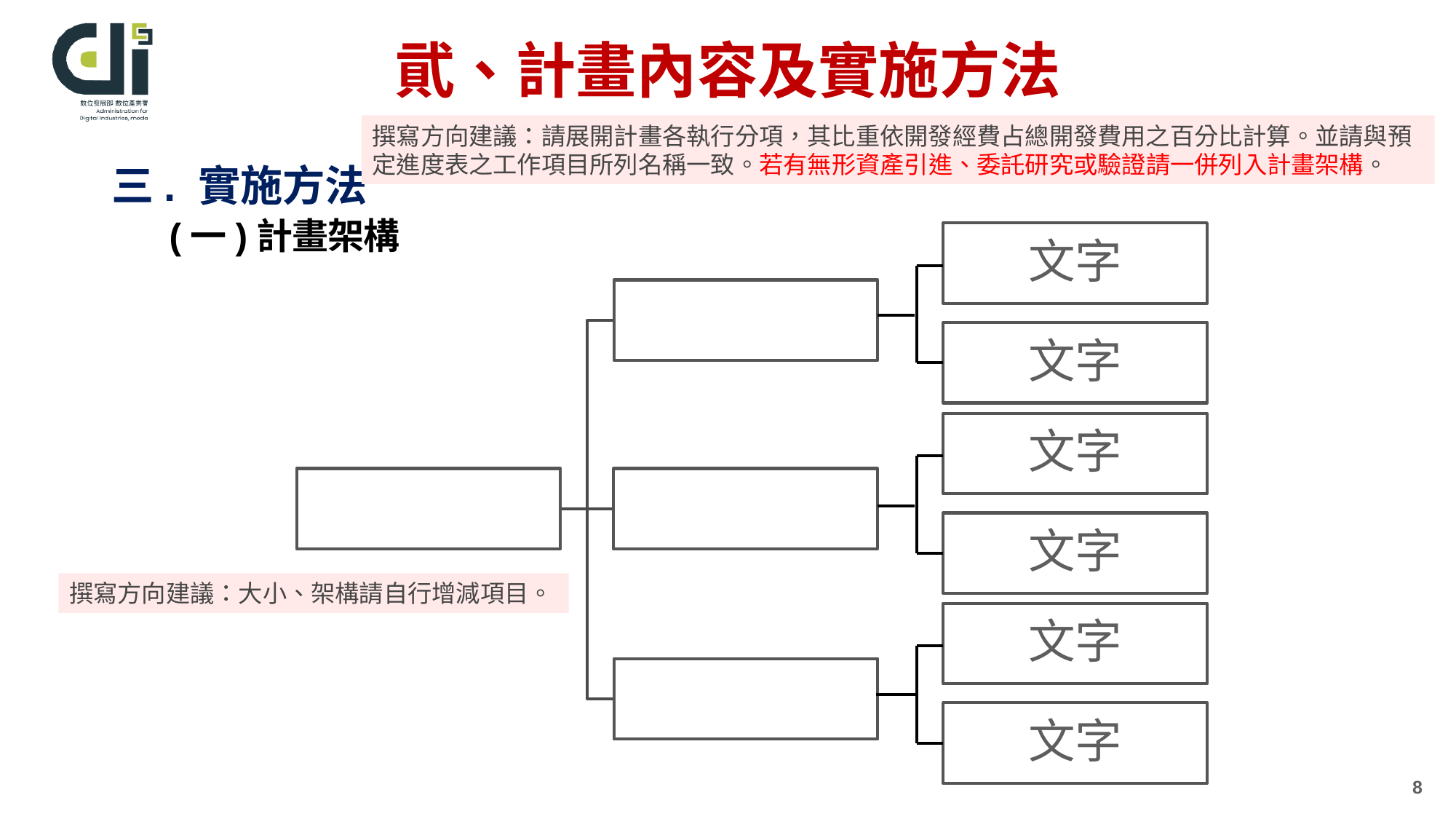

貮、計畫內容及實施方法
撰寫方向建議：請展開計畫各執行分項，其比重依開發經費占總開發費用之百分比計算。並請與預定進度表之工作項目所列名稱一致。若有無形資產引進、委託研究或驗證請一併列入計畫架構。
三. 實施方法
   (一)計畫架構

文字

文字

文字

文字
撰寫方向建議：大小、架構請自行增減項目。

文字

文字
8